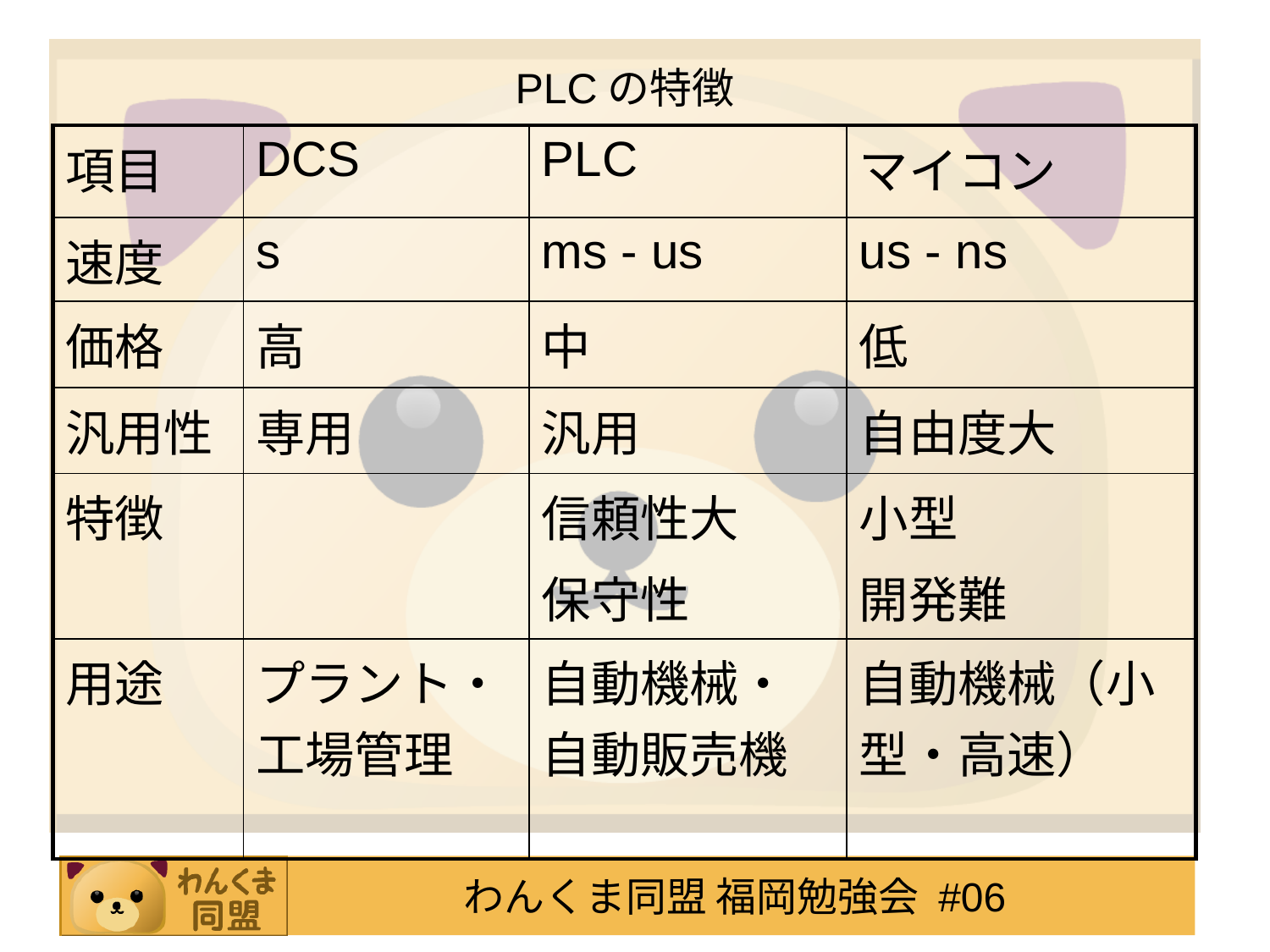

# PLCの特徴
| 項目 | DCS | PLC | マイコン |
| --- | --- | --- | --- |
| 速度 | s | ms - us | us - ns |
| 価格 | 高 | 中 | 低 |
| 汎用性 | 専用 | 汎用 | 自由度大 |
| 特徴 |  | 信頼性大 保守性 | 小型 開発難 |
| 用途 | プラント・工場管理 | 自動機械・自動販売機 | 自動機械（小型・高速） |